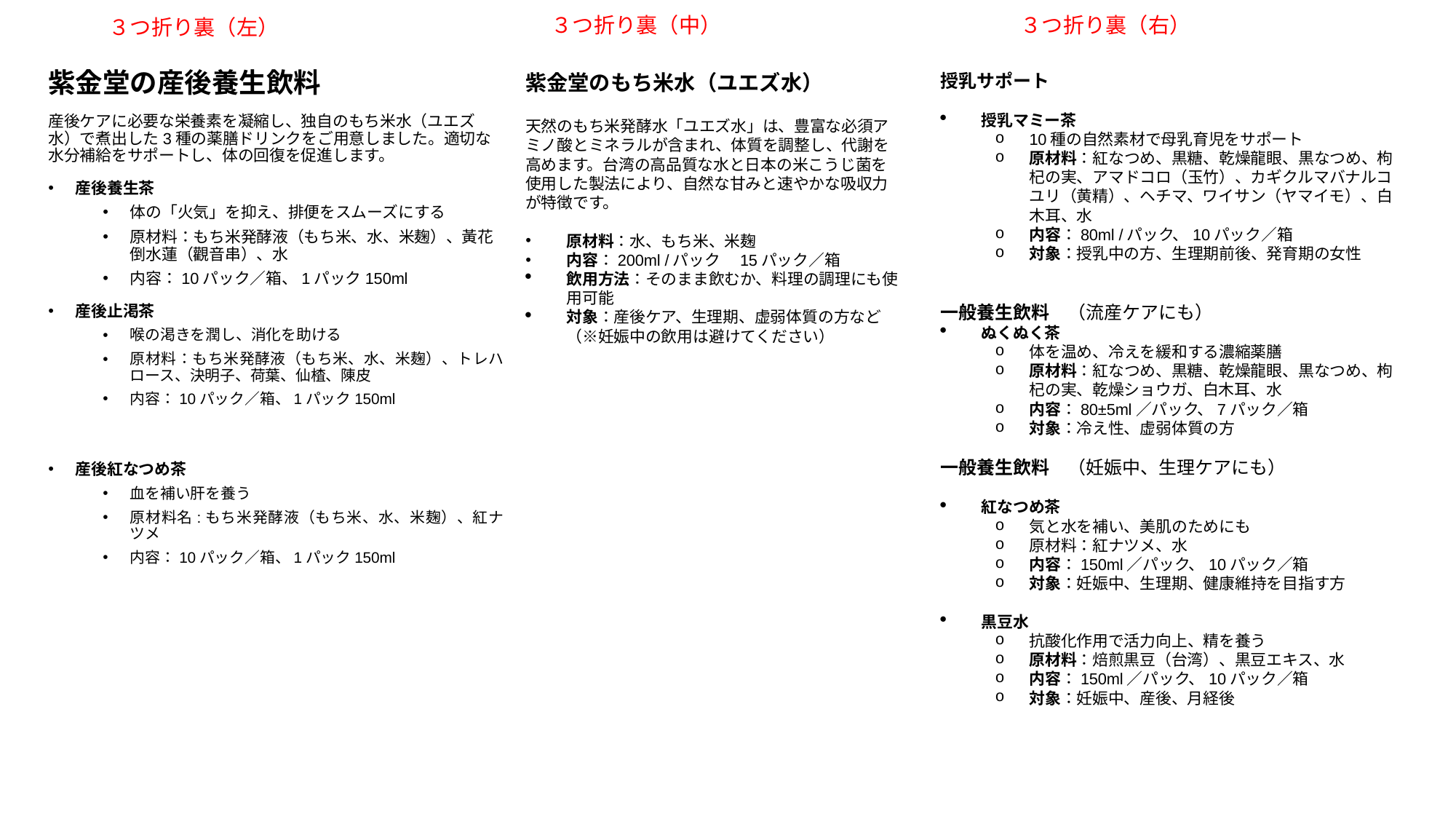

３つ折り裏（中）
３つ折り裏（右）
３つ折り裏（左）
紫金堂の産後養生飲料
産後ケアに必要な栄養素を凝縮し、独自のもち米水（ユエズ水）で煮出した3種の薬膳ドリンクをご用意しました。適切な水分補給をサポートし、体の回復を促進します。
産後養生茶
体の「火気」を抑え、排便をスムーズにする
原材料：もち米発酵液（もち米、水、米麹）、黃花倒水蓮（觀音串）、水
内容：10パック／箱、1パック150ml
産後止渇茶
喉の渇きを潤し、消化を助ける
原材料：もち米発酵液（もち米、水、米麹）、トレハロース、決明子、荷葉、仙楂、陳皮
内容：10パック／箱、1パック150ml

産後紅なつめ茶
血を補い肝を養う
原材料名:もち米発酵液（もち米、水、米麹）、紅ナツメ
内容：10パック／箱、1パック150ml

紫金堂のもち米水（ユエズ水）

天然のもち米発酵水「ユエズ水」は、豊富な必須アミノ酸とミネラルが含まれ、体質を調整し、代謝を高めます。台湾の高品質な水と日本の米こうじ菌を使用した製法により、自然な甘みと速やかな吸収力が特徴です。

原材料：水、もち米、米麹
内容：200ml /パック　15パック／箱
飲用方法：そのまま飲むか、料理の調理にも使用可能
対象：産後ケア、生理期、虚弱体質の方など
（※妊娠中の飲用は避けてください）
授乳サポート

授乳マミー茶
10種の自然素材で母乳育児をサポート
原材料：紅なつめ、黒糖、乾燥龍眼、黒なつめ、枸杞の実、アマドコロ（玉竹）、カギクルマバナルコユリ（黄精）、ヘチマ、ワイサン（ヤマイモ）、白木耳、水
内容：80ml /パック、10パック／箱
対象：授乳中の方、生理期前後、発育期の女性

一般養生飲料　（流産ケアにも）
ぬくぬく茶
体を温め、冷えを緩和する濃縮薬膳
原材料：紅なつめ、黒糖、乾燥龍眼、黒なつめ、枸杞の実、乾燥ショウガ、白木耳、水
内容：80±5ml／パック、7パック／箱
対象：冷え性、虚弱体質の方

一般養生飲料　（妊娠中、生理ケアにも）

紅なつめ茶
気と水を補い、美肌のためにも
原材料：紅ナツメ、水
内容：150ml／パック、10パック／箱
対象：妊娠中、生理期、健康維持を目指す方

黒豆水
抗酸化作用で活力向上、精を養う
原材料：焙煎黒豆（台湾）、黒豆エキス、水
内容：150ml／パック、10パック／箱
対象：妊娠中、産後、月経後